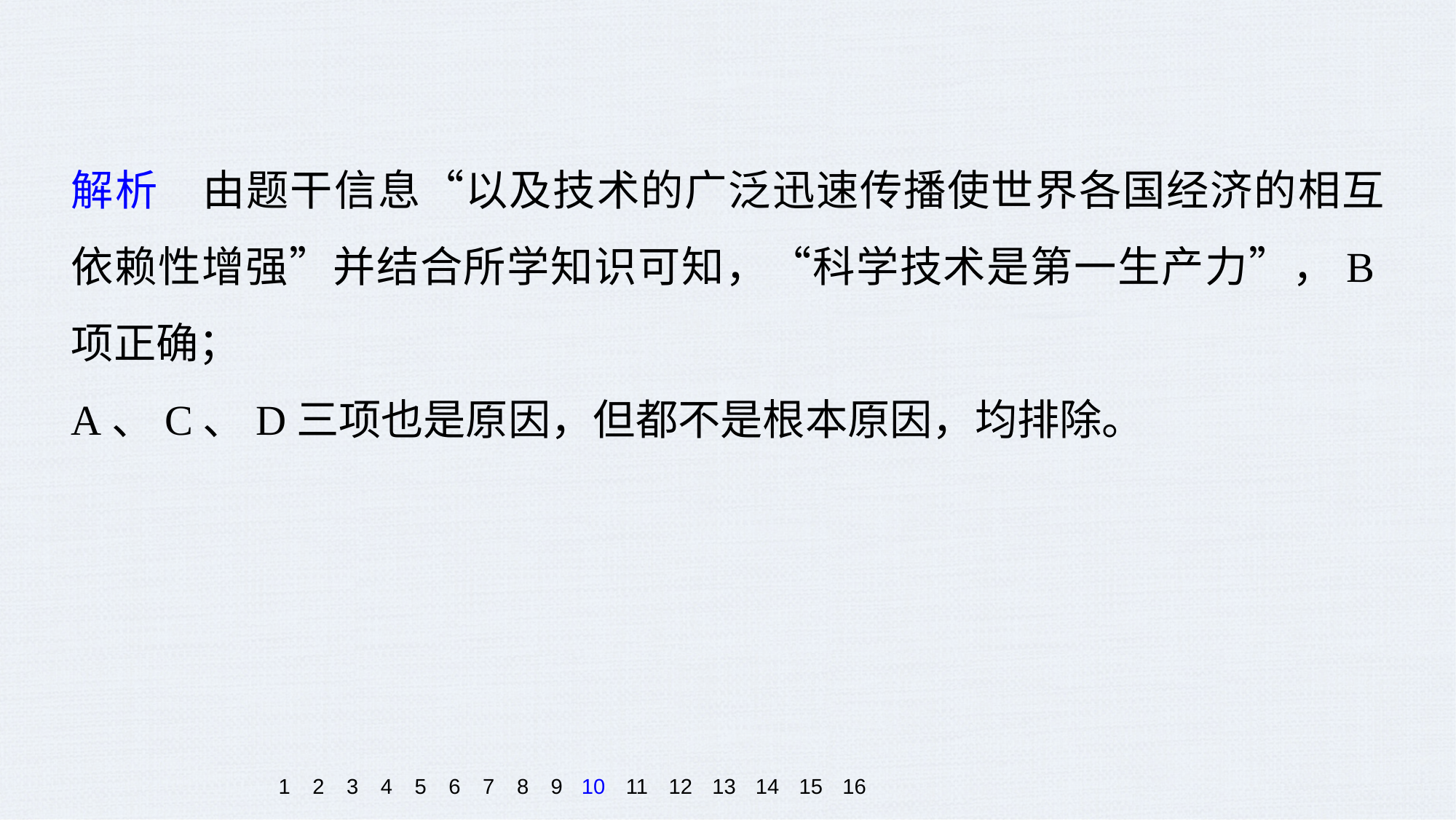

解析　由题干信息“以及技术的广泛迅速传播使世界各国经济的相互依赖性增强”并结合所学知识可知，“科学技术是第一生产力”，B项正确；
A、C、D三项也是原因，但都不是根本原因，均排除。
1
2
3
4
5
6
7
8
9
10
11
12
13
14
15
16